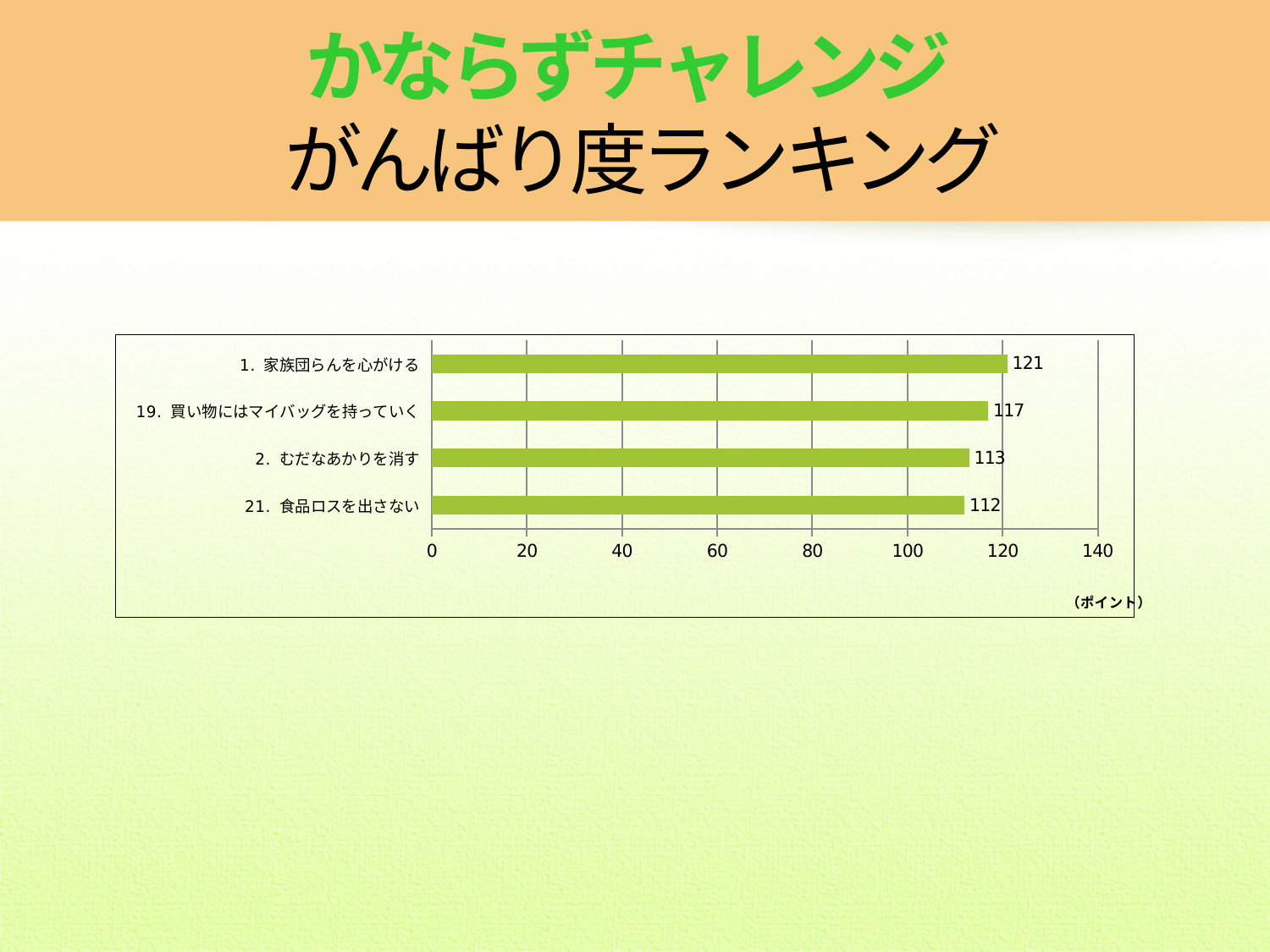

かならずチャレンジ
 がんばり度ランキング
#

### Chart

| Category |  |
|---|---|
| 21. 食品ロスを出さない | 112.0 |
| 2. むだなあかりを消す | 113.0 |
| 19. 買い物にはマイバッグを持っていく | 117.0 |
| 1. 家族団らんを心がける | 121.0 |